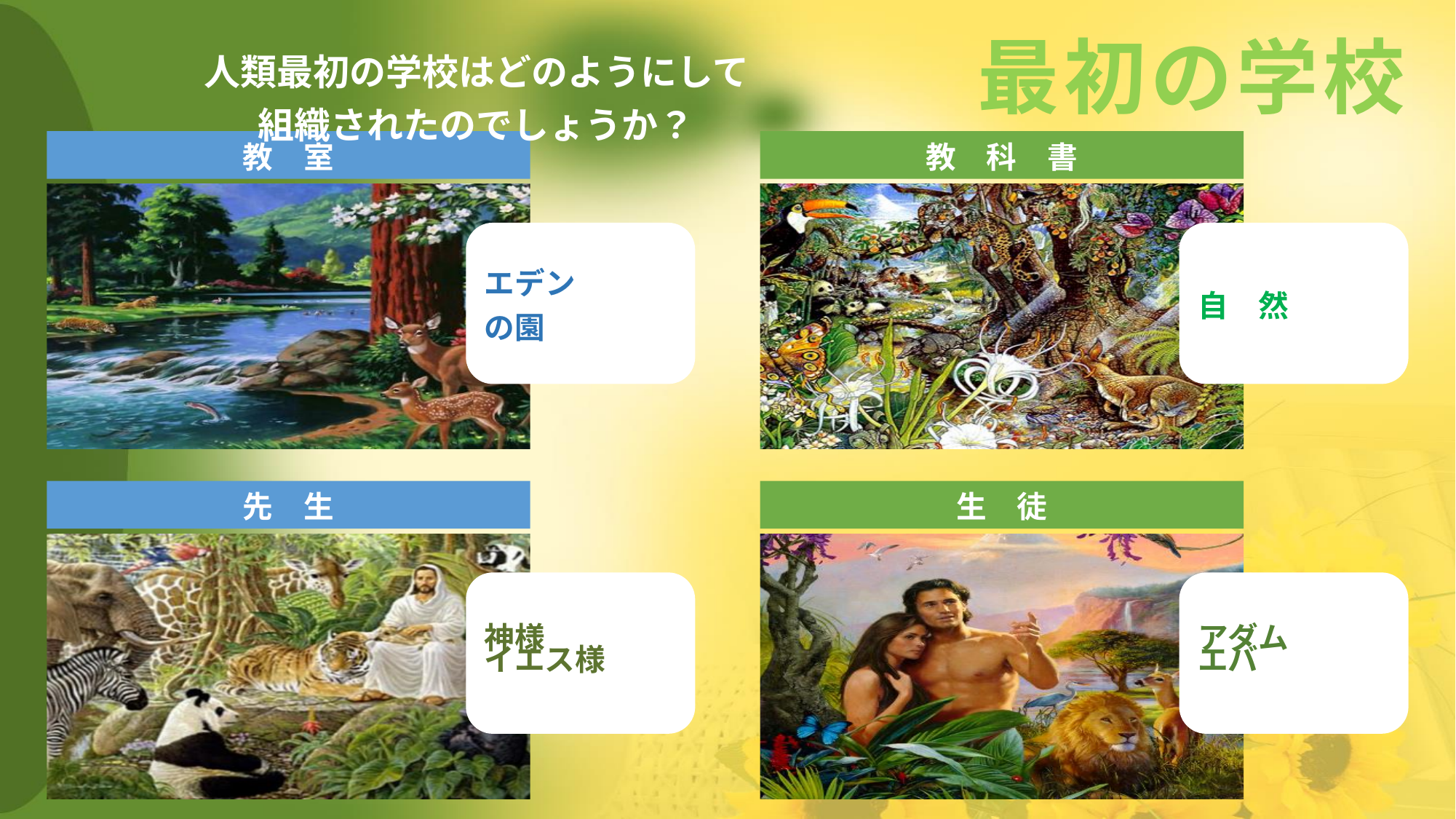

最初の学校
人類最初の学校はどのようにして
組織されたのでしょうか？
先　生
神様
イエス様
アダム
エバ
教　科　書
教　室
エデン
の園